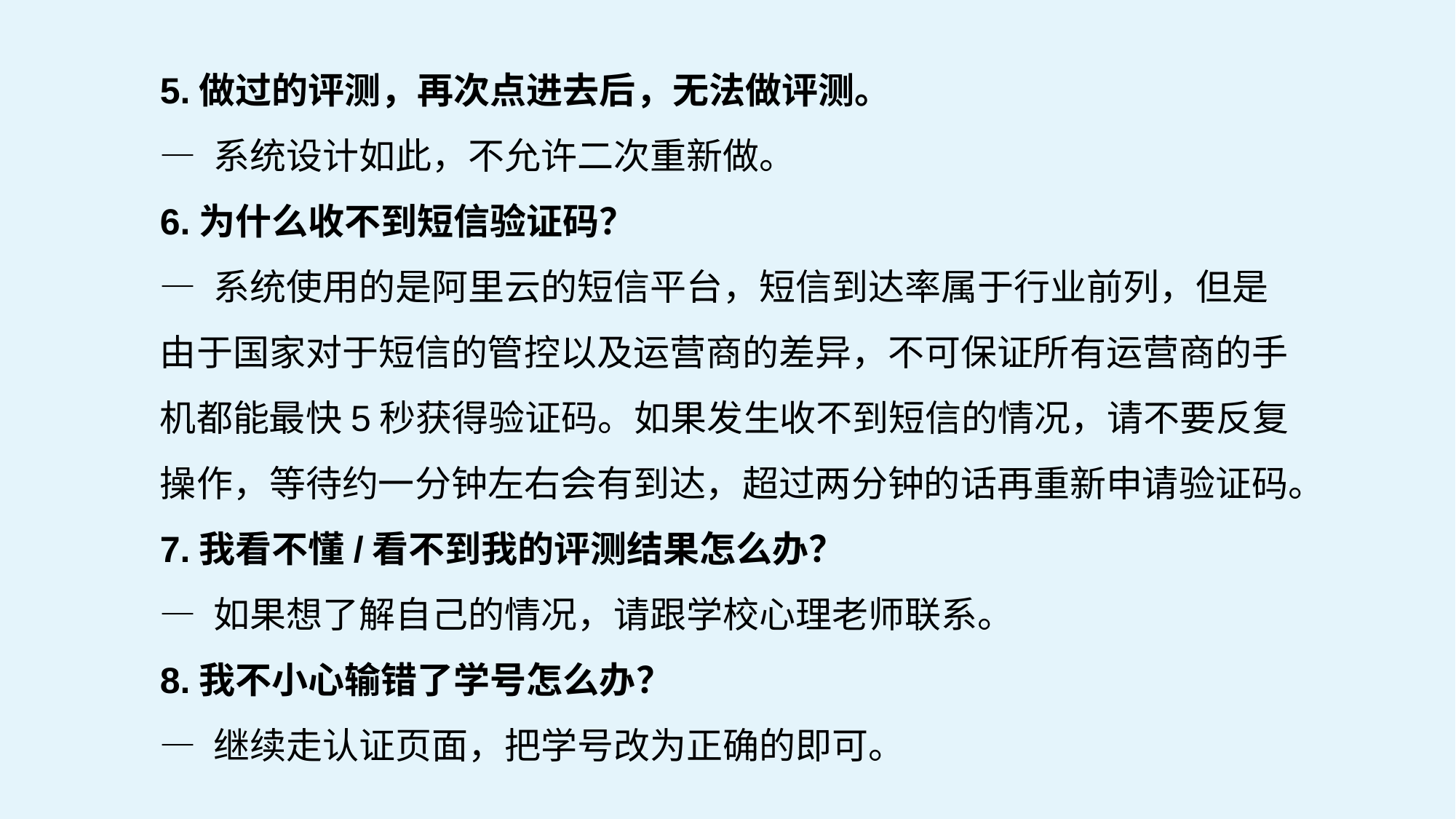

5.做过的评测，再次点进去后，无法做评测。
— 系统设计如此，不允许二次重新做。
6.为什么收不到短信验证码？
— 系统使用的是阿里云的短信平台，短信到达率属于行业前列，但是由于国家对于短信的管控以及运营商的差异，不可保证所有运营商的手机都能最快5秒获得验证码。如果发生收不到短信的情况，请不要反复操作，等待约一分钟左右会有到达，超过两分钟的话再重新申请验证码。
7.我看不懂/看不到我的评测结果怎么办？
— 如果想了解自己的情况，请跟学校心理老师联系。
8.我不小心输错了学号怎么办？
— 继续走认证页面，把学号改为正确的即可。